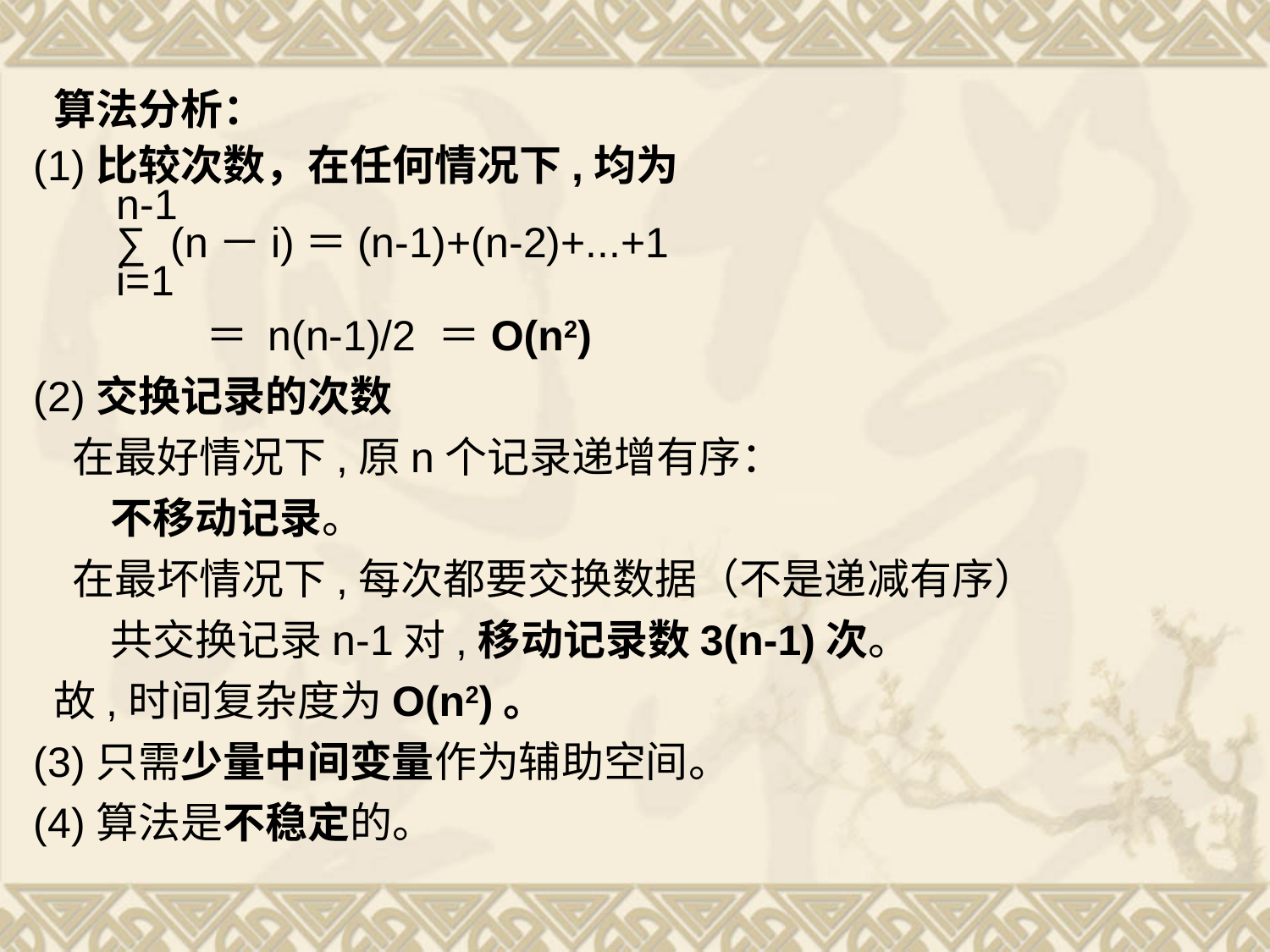

算法分析：
(1)比较次数，在任何情况下,均为
       n-1
       ∑  (n－i)＝(n-1)+(n-2)+...+1
       i=1
                 ＝ n(n-1)/2 ＝O(n2)
(2)交换记录的次数
   在最好情况下,原n个记录递增有序：
       不移动记录。
   在最坏情况下,每次都要交换数据（不是递减有序）
       共交换记录n-1对,移动记录数3(n-1)次。
 故,时间复杂度为O(n2)。
(3)只需少量中间变量作为辅助空间。
(4)算法是不稳定的。